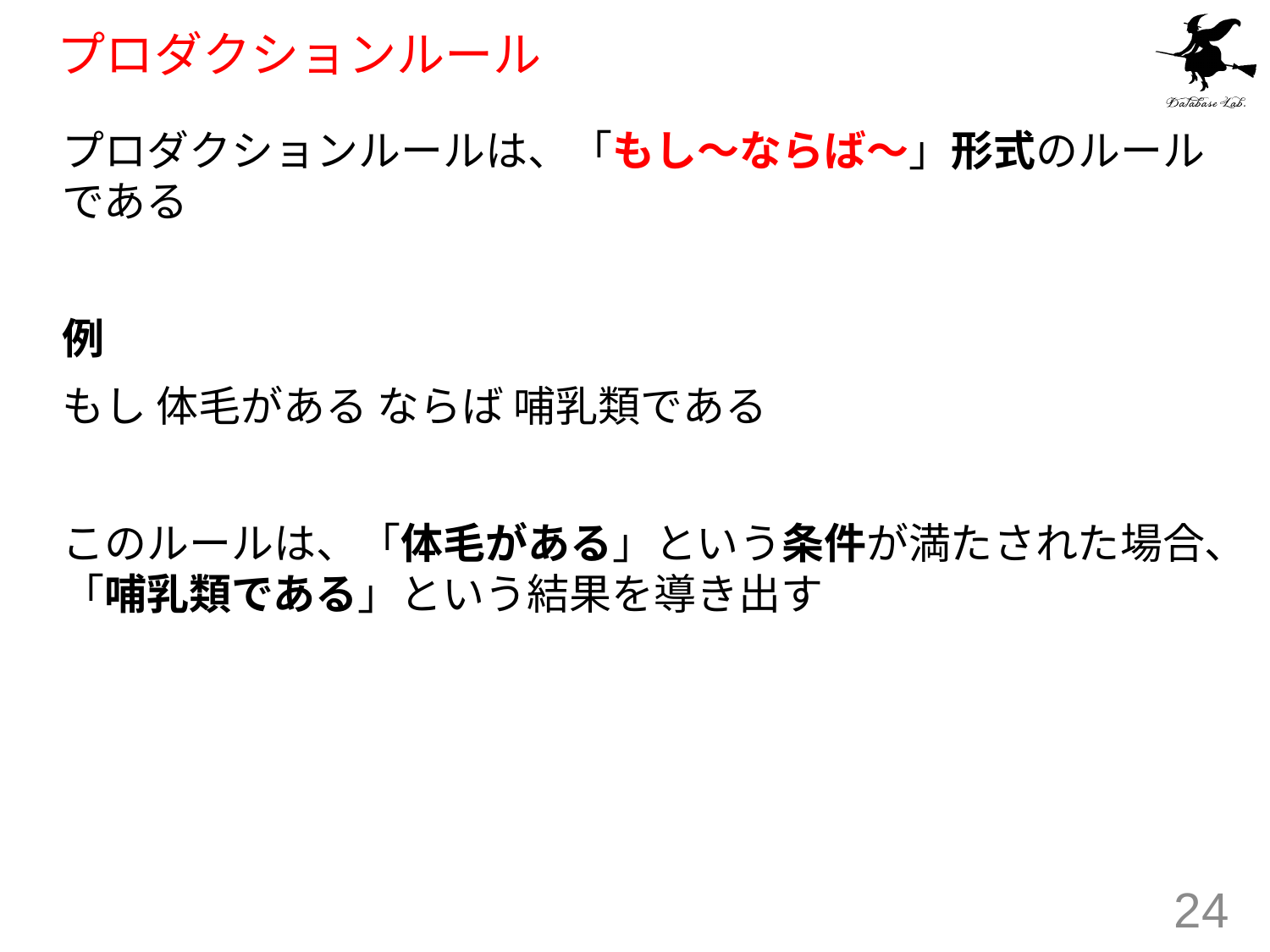

# プロダクションルール
プロダクションルールは、「もし～ならば～」形式のルールである

例
もし 体毛がある ならば 哺乳類である

このルールは、「体毛がある」という条件が満たされた場合、「哺乳類である」という結果を導き出す
24